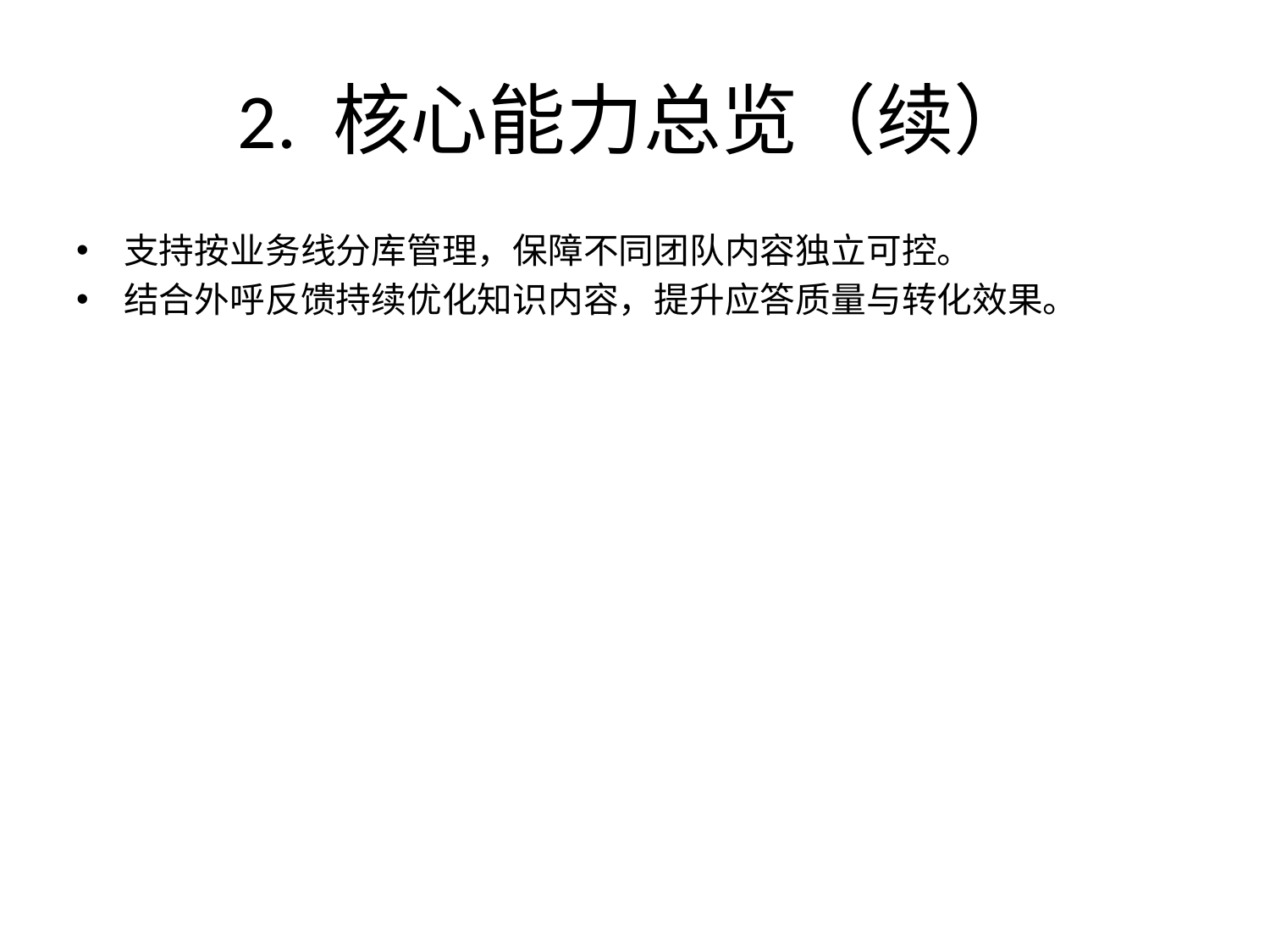

# 2. 核心能力总览（续）
支持按业务线分库管理，保障不同团队内容独立可控。
结合外呼反馈持续优化知识内容，提升应答质量与转化效果。